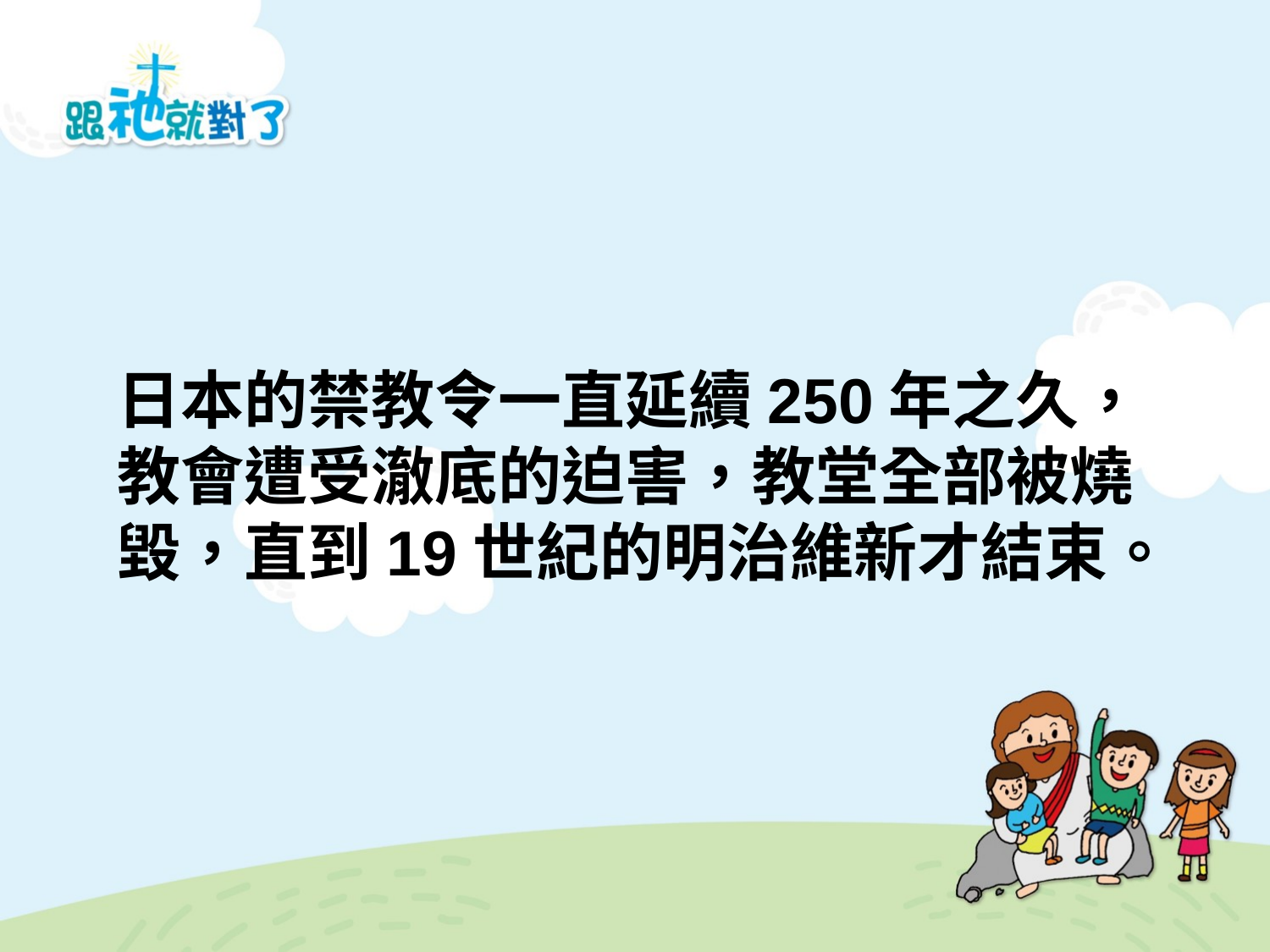

日本的禁教令一直延續250年之久，教會遭受澈底的迫害，教堂全部被燒毀，直到19世紀的明治維新才結束。